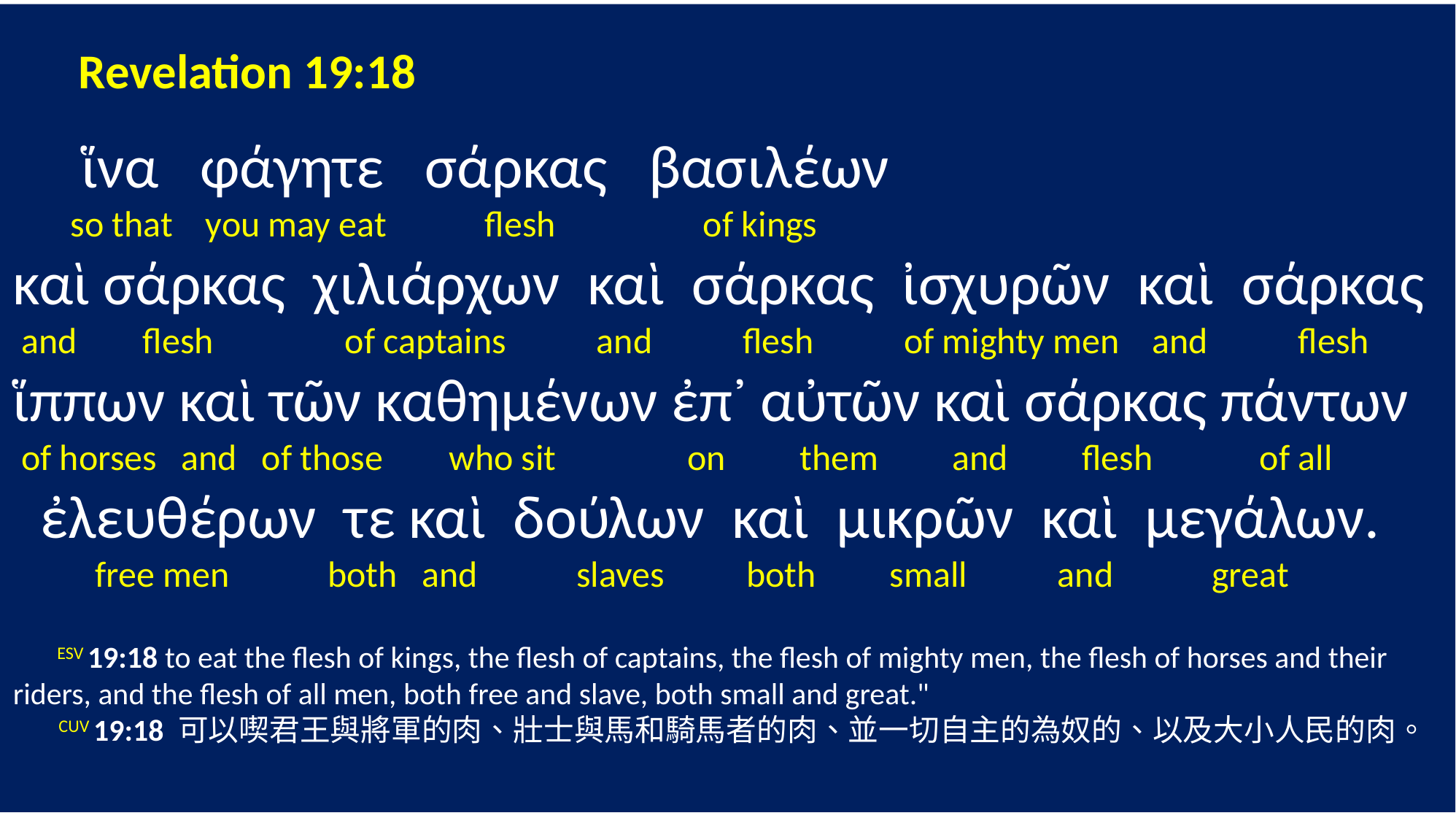

Revelation 19:18

     ἵνα   φάγητε   σάρκας   βασιλέων
       so that    you may eat            flesh                  of kings
καὶ σάρκας  χιλιάρχων  καὶ  σάρκας  ἰσχυρῶν  καὶ  σάρκας
 and        flesh                of captains           and           flesh           of mighty men    and           flesh
ἵππων καὶ τῶν καθημένων ἐπ᾽ αὐτῶν καὶ σάρκας πάντων
 of horses   and   of those        who sit                on         them         and         flesh             of all
  ἐλευθέρων  τε καὶ  δούλων  καὶ  μικρῶν  καὶ  μεγάλων.
          free men            both   and            slaves          both         small           and            great

           ESV 19:18 to eat the flesh of kings, the flesh of captains, the flesh of mighty men, the flesh of horses and their riders, and the flesh of all men, both free and slave, both small and great."
       CUV 19:18 可以喫君王與將軍的肉、壯士與馬和騎馬者的肉、並一切自主的為奴的、以及大小人民的肉。